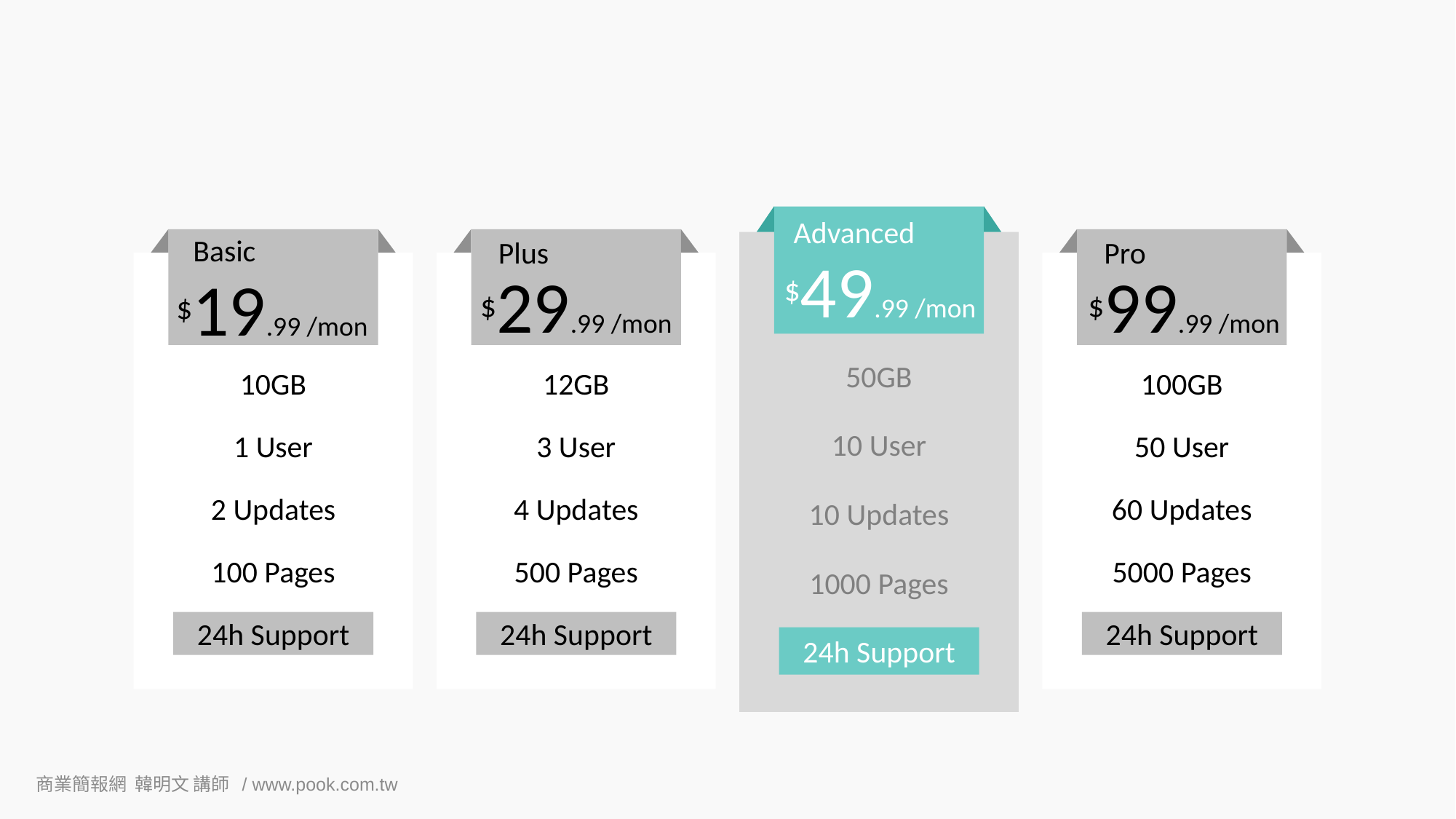

Advanced

Basic
Plus
Pro

$49.99 /mon
$29.99 /mon
$99.99 /mon
$19.99 /mon
50GB
10GB
12GB
100GB
10 User
1 User
3 User
50 User
2 Updates
4 Updates
60 Updates
10 Updates
100 Pages
500 Pages
5000 Pages
1000 Pages
24h Support
24h Support
24h Support
24h Support
商業簡報網  韓明文 講師  / www.pook.com.tw